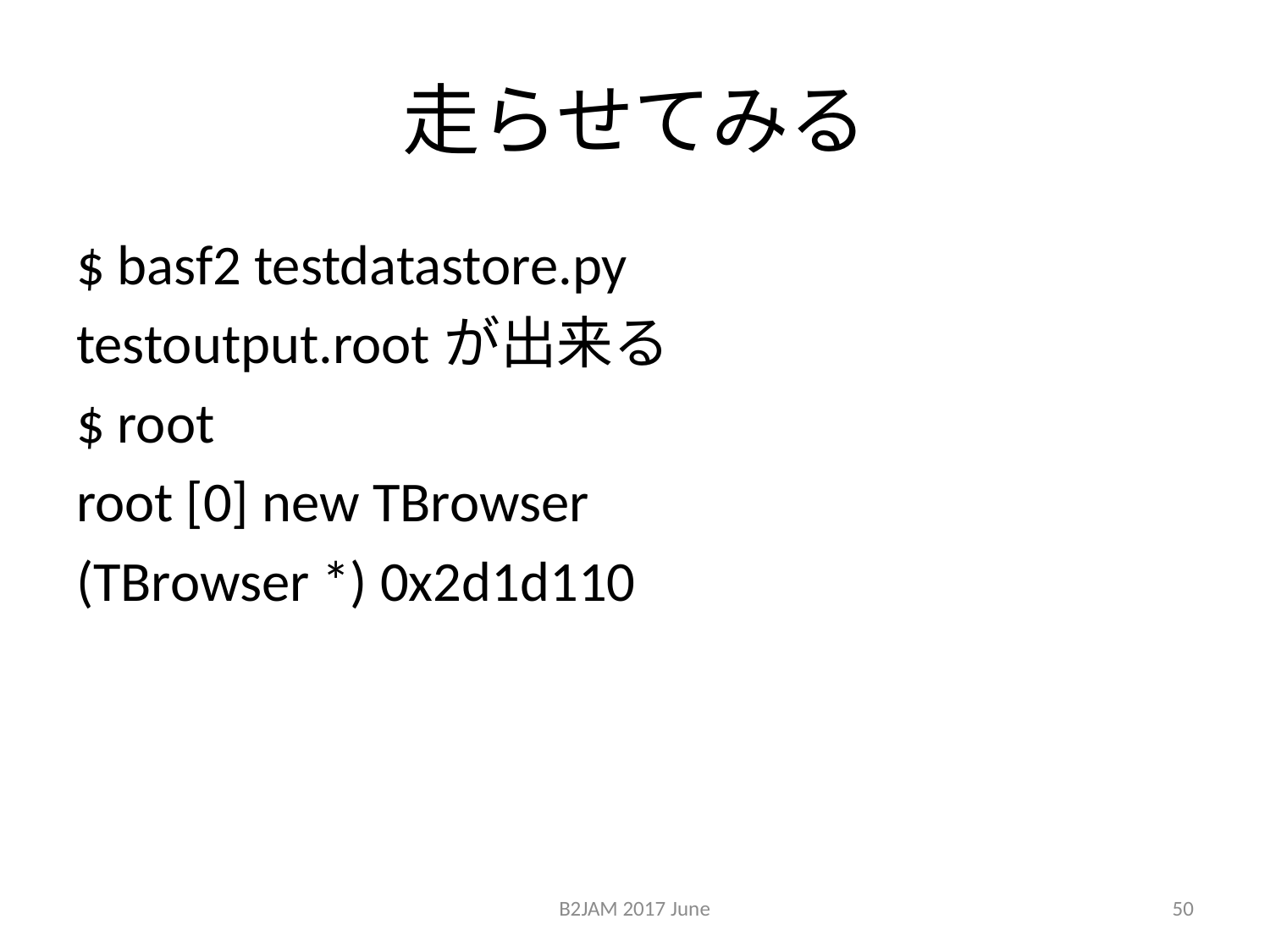

# 走らせてみる
$ basf2 testdatastore.py
testoutput.rootが出来る
$ root
root [0] new TBrowser
(TBrowser *) 0x2d1d110

B2JAM 2017 June
50